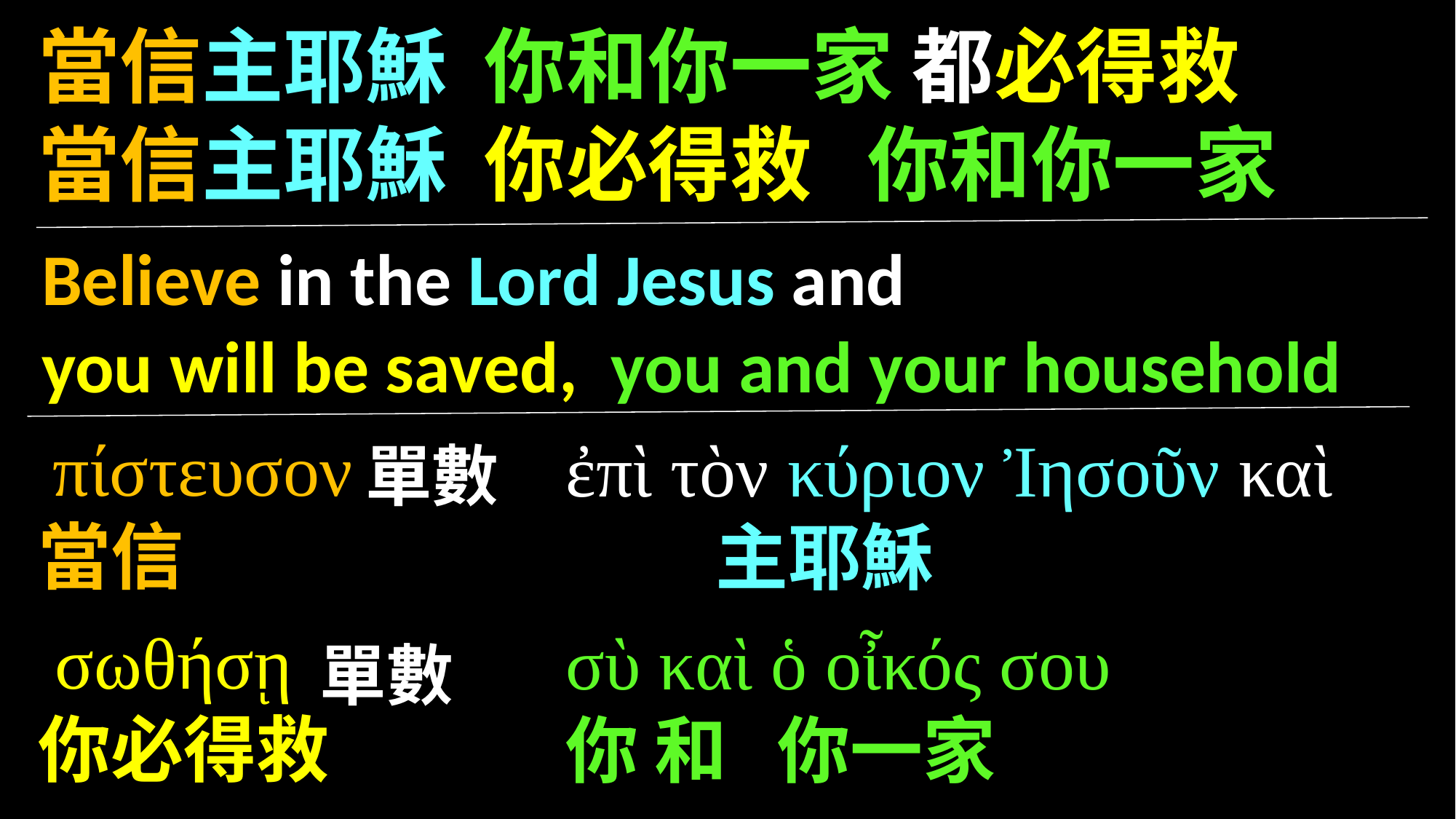

當信主耶穌  你和你一家 都必得救
當信主耶穌  你必得救   你和你一家
Believe in the Lord Jesus and
you will be saved,  you and your household

 πίστευσον
當信
 σωθήσῃ
你必得救
ἐπὶ τὸν κύριον Ἰησοῦν καὶ
        主耶穌
σὺ καὶ ὁ οἶκός σου
你 和   你一家
單數
單數